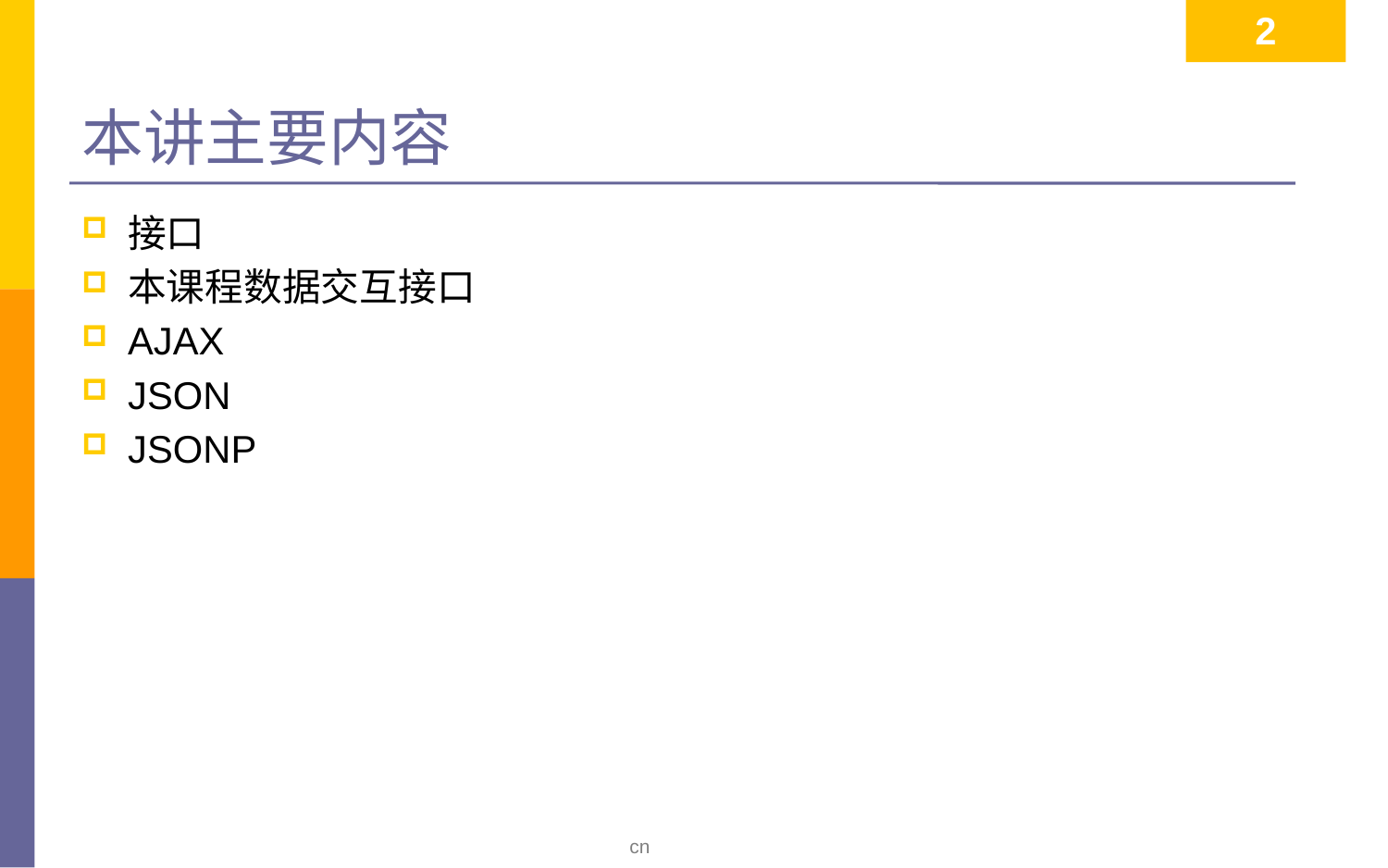

2
# 本讲主要内容

接口
本课程数据交互接口
AJAX
JSON
JSONP